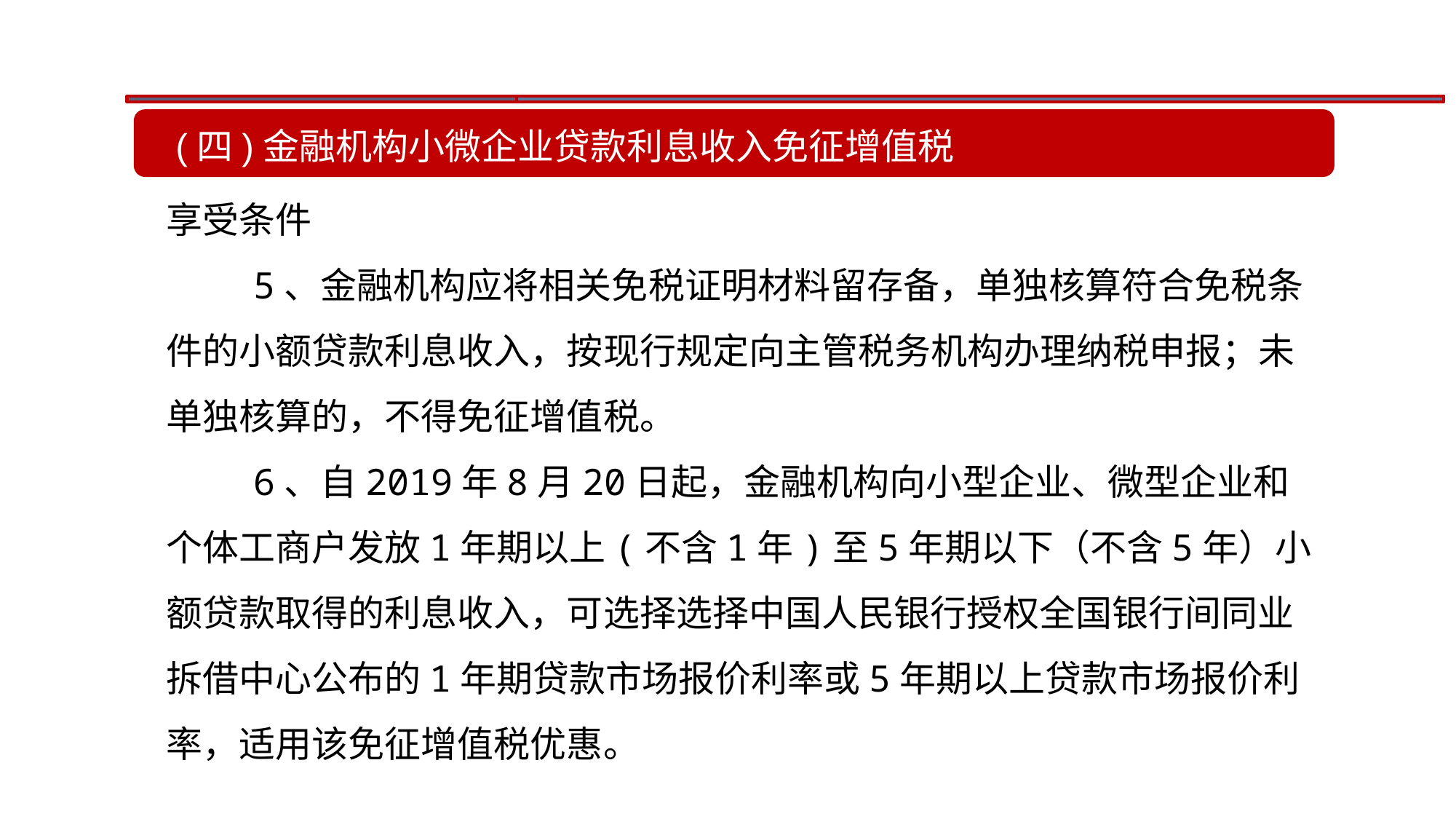

(四)金融机构小微企业贷款利息收入免征增值税
享受条件
    5、金融机构应将相关免税证明材料留存备，单独核算符合免税条件的小额贷款利息收入，按现行规定向主管税务机构办理纳税申报；未单独核算的，不得免征增值税。
    6、自2019年8月20日起，金融机构向小型企业、微型企业和个体工商户发放1年期以上(不含1年)至5年期以下（不含5年）小额贷款取得的利息收入，可选择选择中国人民银行授权全国银行间同业拆借中心公布的1年期贷款市场报价利率或5年期以上贷款市场报价利率，适用该免征增值税优惠。